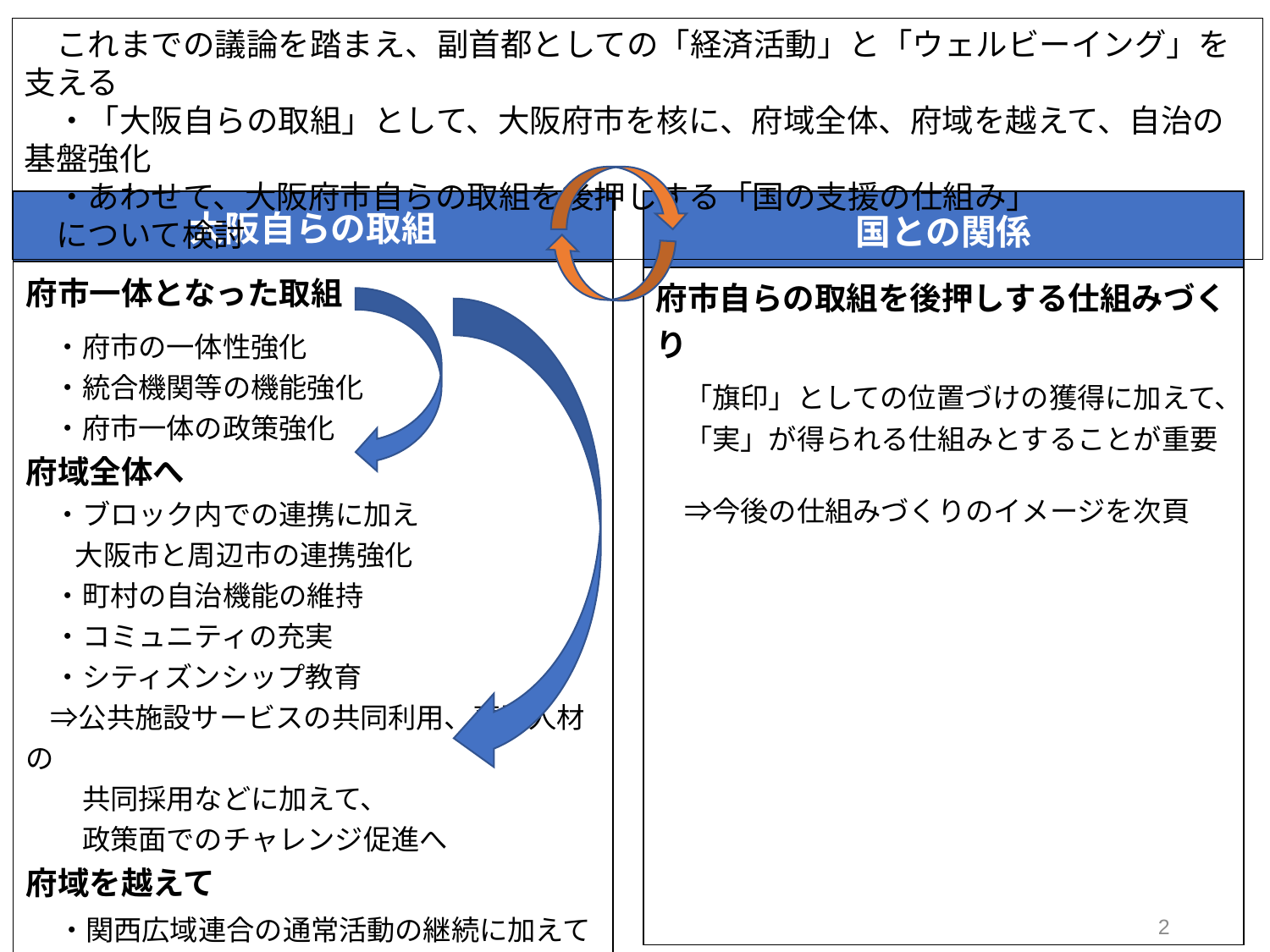

これまでの議論を踏まえ、副首都としての「経済活動」と「ウェルビーイング」を支える
　・「大阪自らの取組」として、大阪府市を核に、府域全体、府域を越えて、自治の基盤強化
　・あわせて、大阪府市自らの取組を後押しする「国の支援の仕組み」
　について検討

| 大阪自らの取組 |
| --- |
| 府市一体となった取組 　・府市の一体性強化 　・統合機関等の機能強化 　・府市一体の政策強化 府域全体へ　　　　　　　　　 　・ブロック内での連携に加え 　　大阪市と周辺市の連携強化 　・町村の自治機能の維持 　・コミュニティの充実 　・シティズンシップ教育 　⇒公共施設サービスの共同利用、専門人材の 　　共同採用などに加えて、 　　政策面でのチャレンジ促進へ 府域を越えて 　・関西広域連合の通常活動の継続に加えて 　　広域連合の現状を踏まえ、一体的な経済圏を 　　構成する京阪神レベルでの連携強化 　⇒個々の利害を超える、一体的な政策推進へ 　　さらには将来的な道州制への道筋に |
| 国との関係 |
| --- |
| 府市自らの取組を後押しする仕組みづくり 　「旗印」としての位置づけの獲得に加えて、 　「実」が得られる仕組みとすることが重要 　⇒今後の仕組みづくりのイメージを次頁 |

2